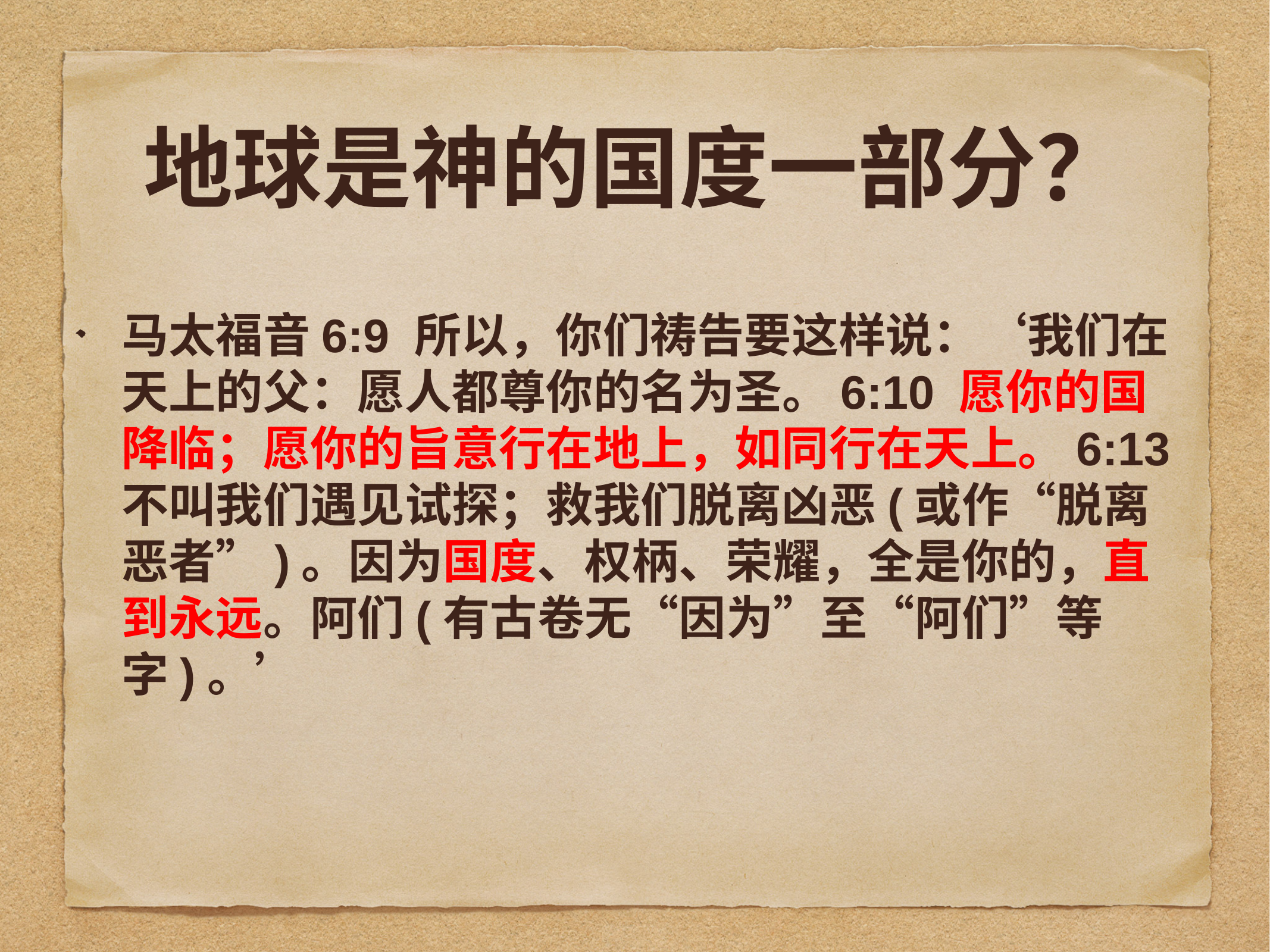

# 地球是神的国度一部分？
马太福音6:9 所以，你们祷告要这样说：‘我们在天上的父：愿人都尊你的名为圣。6:10 愿你的国降临；愿你的旨意行在地上，如同行在天上。6:13 不叫我们遇见试探；救我们脱离凶恶(或作“脱离恶者”)。因为国度、权柄、荣耀，全是你的，直到永远。阿们(有古卷无“因为”至“阿们”等字)。’